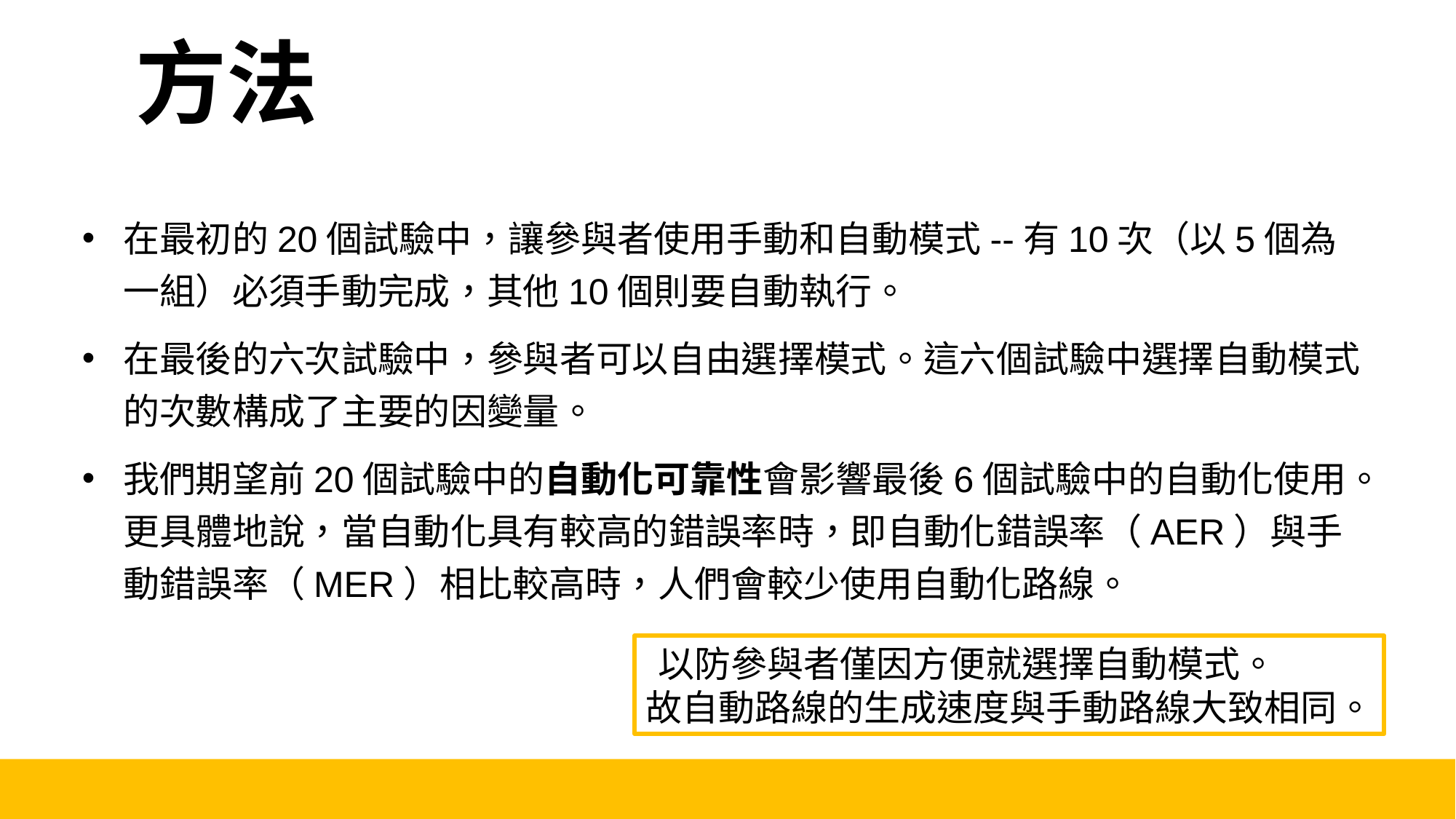

方法
在最初的20個試驗中，讓參與者使用手動和自動模式--有10次（以5個為一組）必須手動完成，其他10個則要自動執行。
在最後的六次試驗中，參與者可以自由選擇模式。這六個試驗中選擇自動模式的次數構成了主要的因變量。
我們期望前20個試驗中的自動化可靠性會影響最後6個試驗中的自動化使用。更具體地說，當自動化具有較高的錯誤率時，即自動化錯誤率（AER）與手動錯誤率（MER）相比較高時，人們會較少使用自動化路線。
 以防參與者僅因方便就選擇自動模式。
故自動路線的生成速度與手動路線大致相同。

7